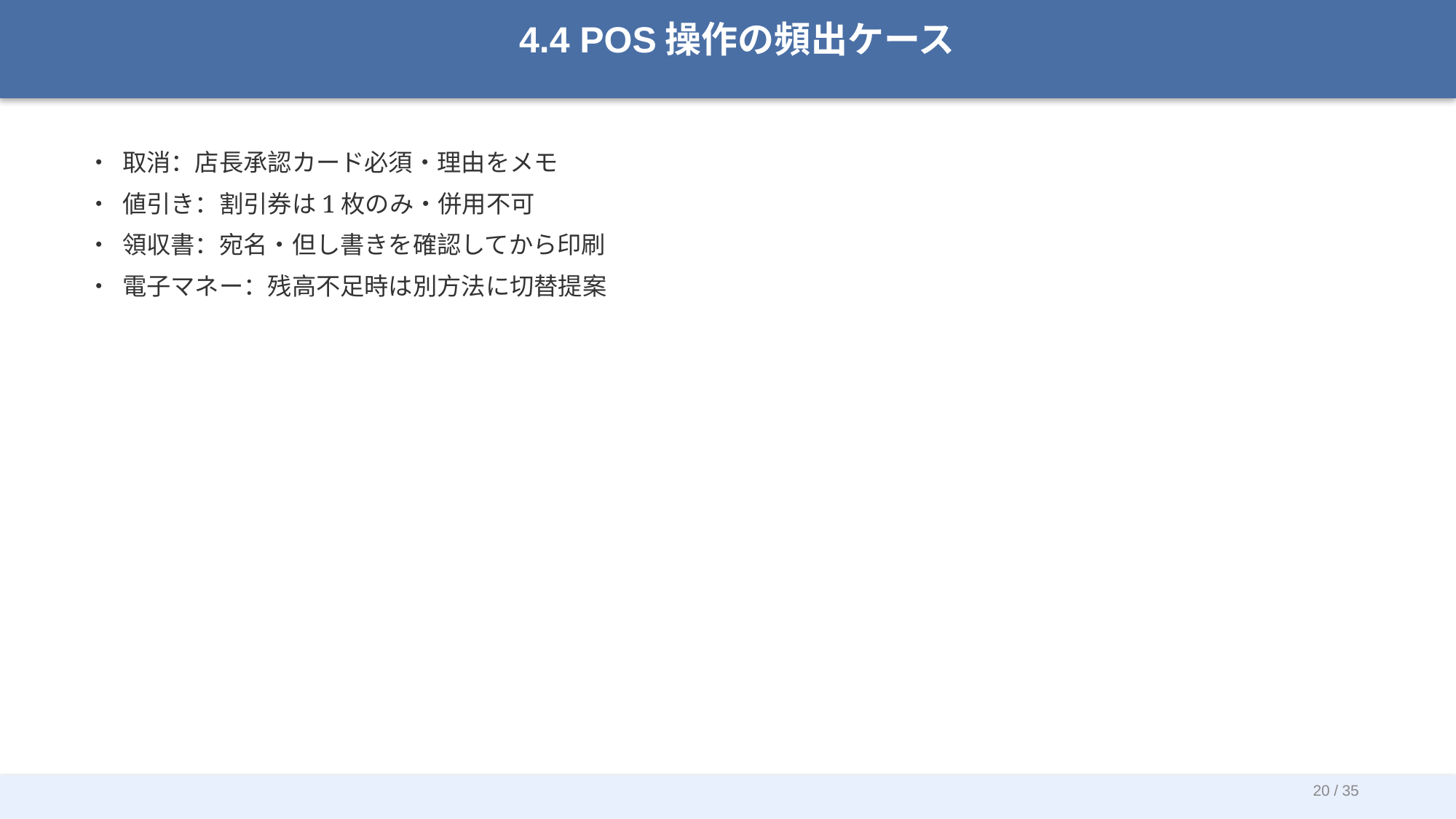

4.4 POS操作の頻出ケース
• 取消：店長承認カード必須・理由をメモ
• 値引き：割引券は1枚のみ・併用不可
• 領収書：宛名・但し書きを確認してから印刷
• 電子マネー：残高不足時は別方法に切替提案

20 / 35